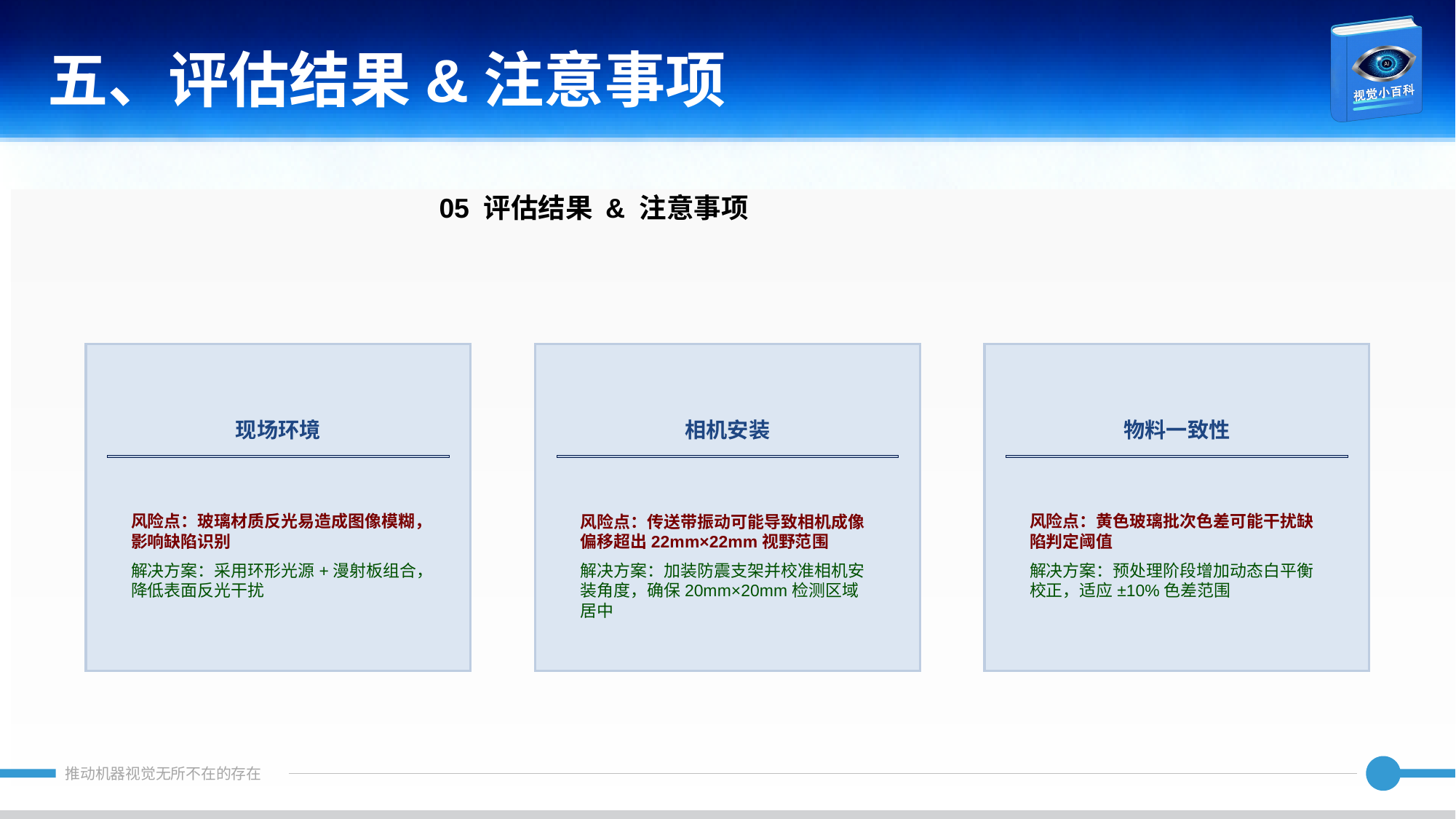

五、评估结果&注意事项

05 评估结果 & 注意事项

现场环境

相机安装

物料一致性

风险点：玻璃材质反光易造成图像模糊，影响缺陷识别
解决方案：采用环形光源+漫射板组合，降低表面反光干扰

风险点：传送带振动可能导致相机成像偏移超出22mm×22mm视野范围
解决方案：加装防震支架并校准相机安装角度，确保20mm×20mm检测区域居中

风险点：黄色玻璃批次色差可能干扰缺陷判定阈值
解决方案：预处理阶段增加动态白平衡校正，适应±10%色差范围
10